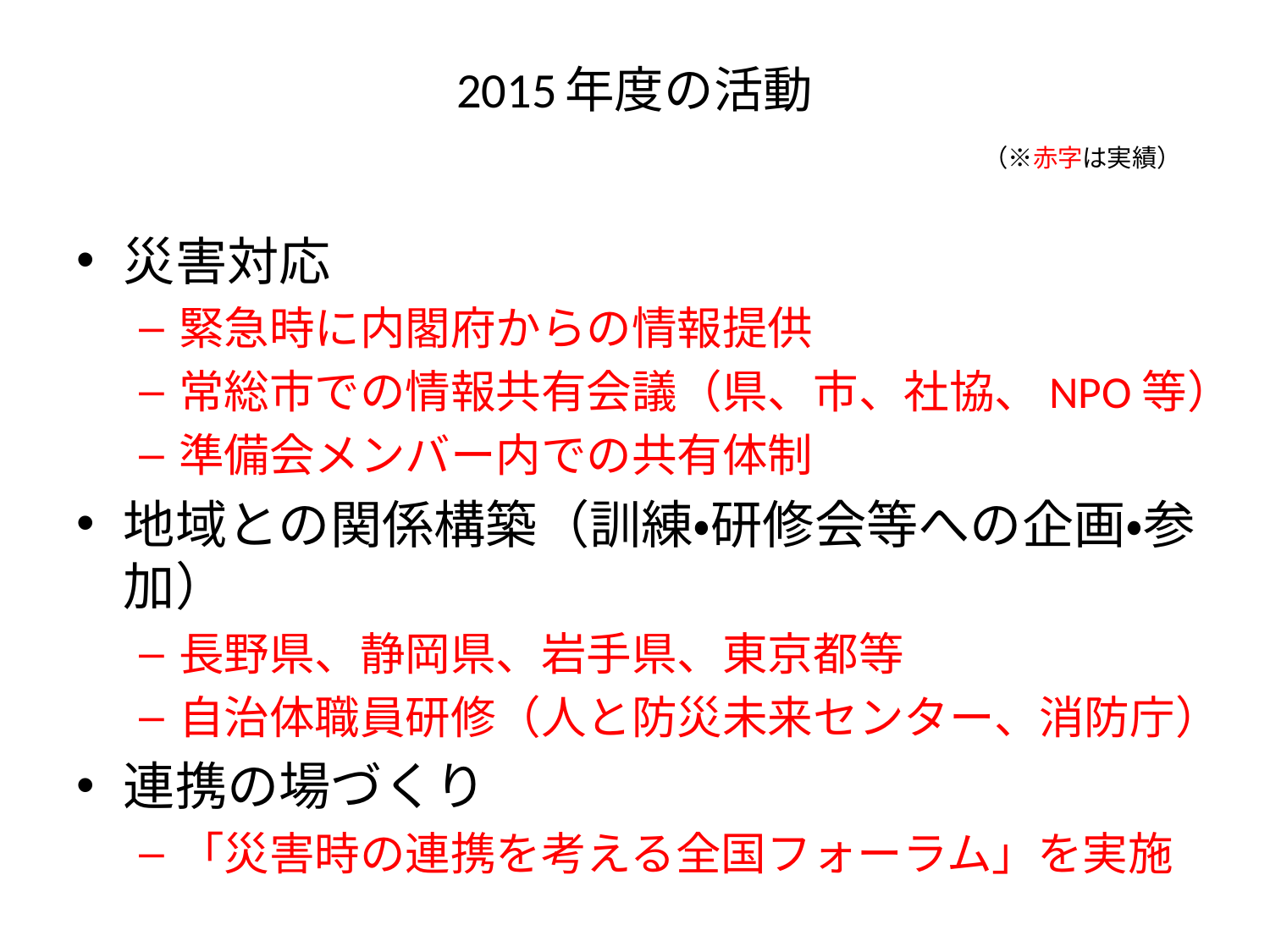

# 2015年度の活動 　　　　　　　　　　　　　　　　　　（※赤字は実績）
災害対応
緊急時に内閣府からの情報提供
常総市での情報共有会議（県、市、社協、NPO等）
準備会メンバー内での共有体制
地域との関係構築（訓練・研修会等への企画・参加）
長野県、静岡県、岩手県、東京都等
自治体職員研修（人と防災未来センター、消防庁）
連携の場づくり
「災害時の連携を考える全国フォーラム」を実施